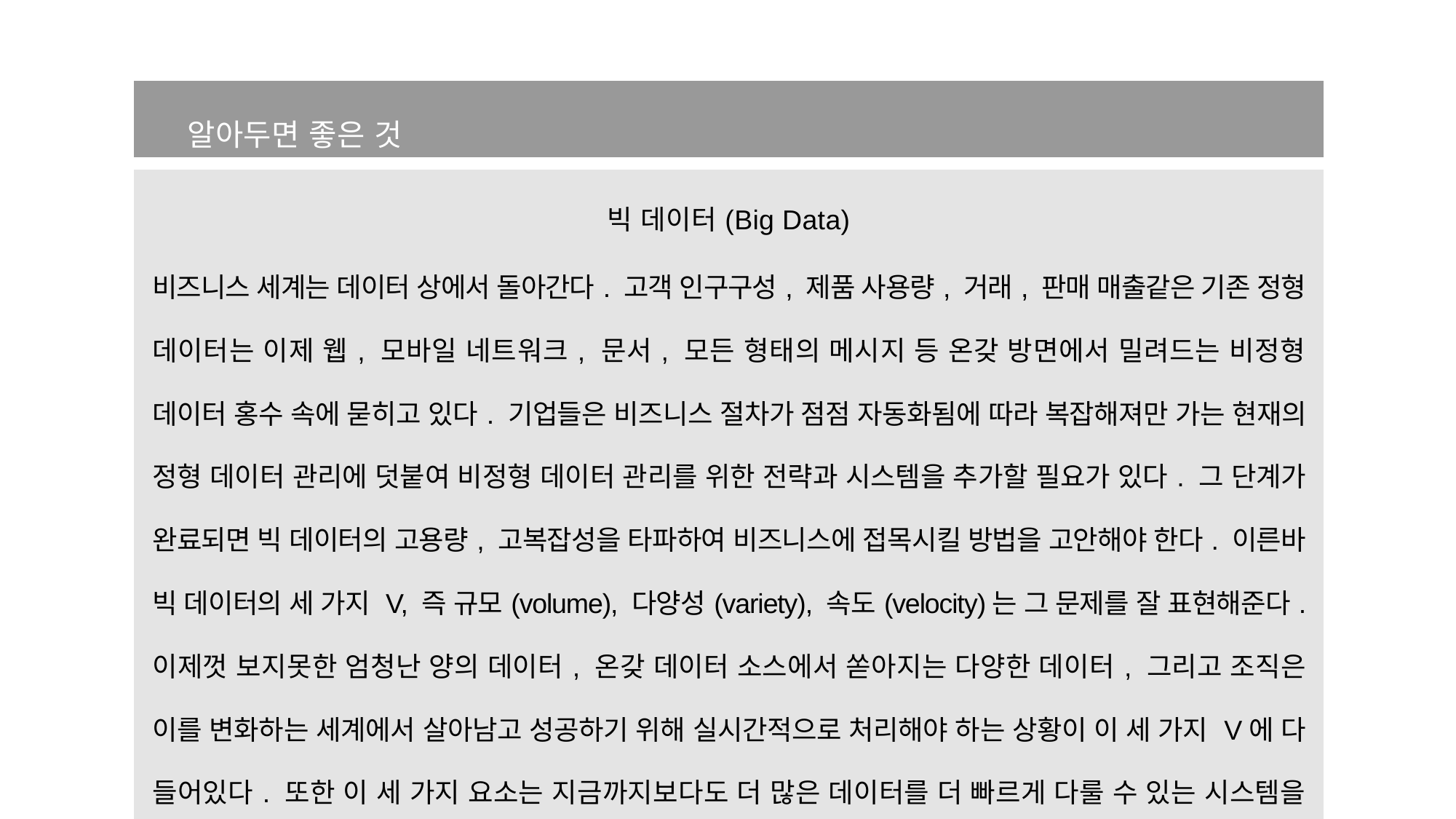

| 알아두면 좋은 것 |
| --- |
|  |
| 빅 데이터(Big Data) 비즈니스 세계는 데이터 상에서 돌아간다. 고객 인구구성, 제품 사용량, 거래, 판매 매출같은 기존 정형 데이터는 이제 웹, 모바일 네트워크, 문서, 모든 형태의 메시지 등 온갖 방면에서 밀려드는 비정형 데이터 홍수 속에 묻히고 있다. 기업들은 비즈니스 절차가 점점 자동화됨에 따라 복잡해져만 가는 현재의 정형 데이터 관리에 덧붙여 비정형 데이터 관리를 위한 전략과 시스템을 추가할 필요가 있다. 그 단계가 완료되면 빅 데이터의 고용량, 고복잡성을 타파하여 비즈니스에 접목시킬 방법을 고안해야 한다. 이른바 빅 데이터의 세 가지 V, 즉 규모(volume), 다양성(variety), 속도(velocity)는 그 문제를 잘 표현해준다. 이제껏 보지못한 엄청난 양의 데이터, 온갖 데이터 소스에서 쏟아지는 다양한 데이터, 그리고 조직은 이를 변화하는 세계에서 살아남고 성공하기 위해 실시간적으로 처리해야 하는 상황이 이 세 가지 V에 다 들어있다. 또한 이 세 가지 요소는 지금까지보다도 더 많은 데이터를 더 빠르게 다룰 수 있는 시스템을 지원하기 위한 IT 인프라의 필요성을 제기한다. |